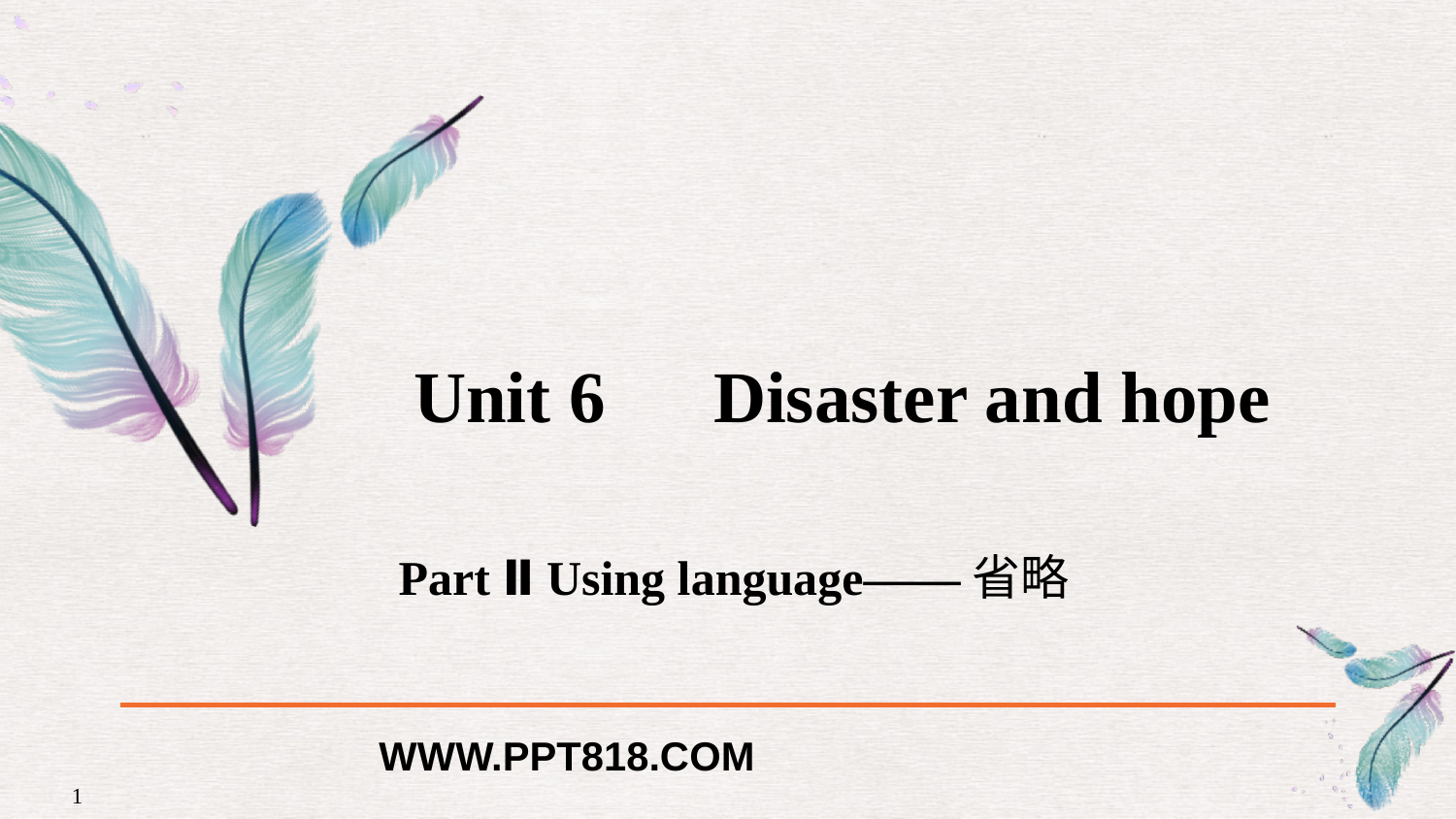

Unit 6　Disaster and hope
Part Ⅱ Using language——省略
WWW.PPT818.COM